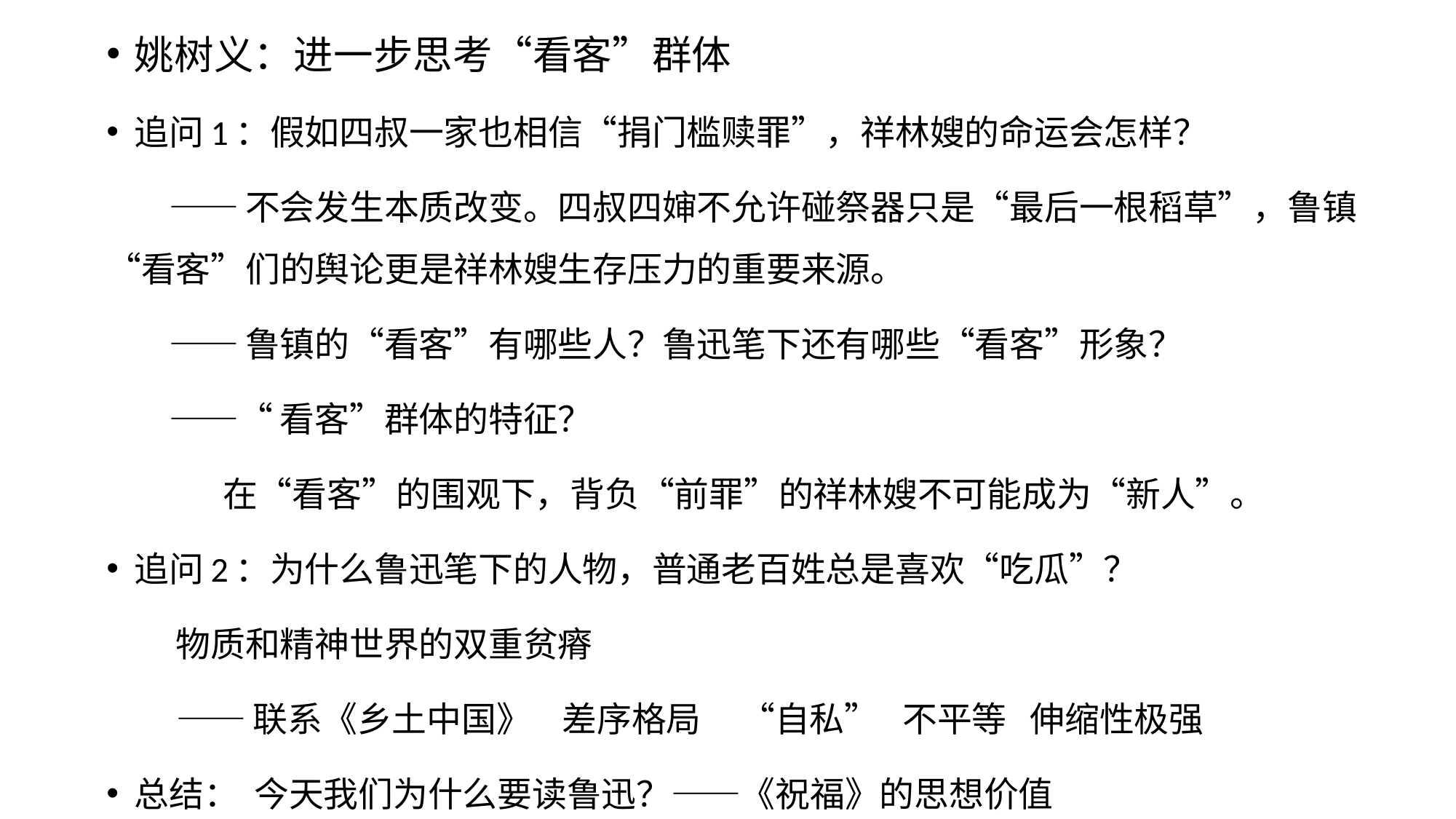

姚树义：进一步思考“看客”群体
追问1：假如四叔一家也相信“捐门槛赎罪”，祥林嫂的命运会怎样？
        ——不会发生本质改变。四叔四婶不允许碰祭器只是“最后一根稻草”，鲁镇“看客”们的舆论更是祥林嫂生存压力的重要来源。
        ——鲁镇的“看客”有哪些人？鲁迅笔下还有哪些“看客”形象？
        ——“看客”群体的特征？
              在“看客”的围观下，背负“前罪”的祥林嫂不可能成为“新人”。
追问2：为什么鲁迅笔下的人物，普通老百姓总是喜欢“吃瓜”？
        物质和精神世界的双重贫瘠
         ——联系《乡土中国》    差序格局     “自私”   不平等   伸缩性极强
总结：  今天我们为什么要读鲁迅？——《祝福》的思想价值